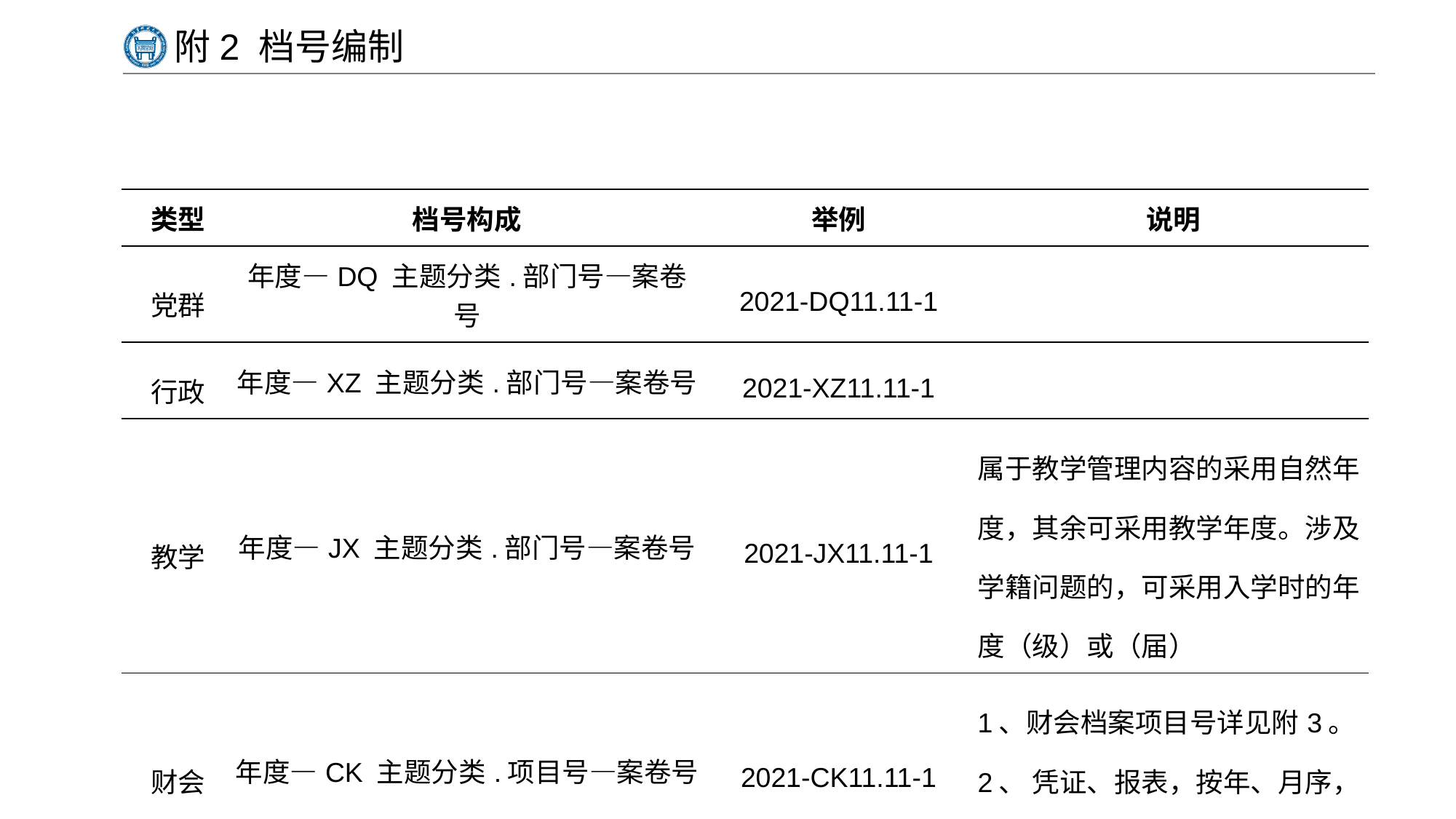

# 附2 档号编制

| 类型 | 档号构成 | 举例 | 说明 |
| --- | --- | --- | --- |
| 党群 | 年度—DQ 主题分类.部门号—案卷号 | 2021-DQ11.11-1 |  |
| 行政 | 年度—XZ 主题分类.部门号—案卷号 | 2021-XZ11.11-1 |  |
| 教学 | 年度—JX 主题分类.部门号—案卷号 | 2021-JX11.11-1 | 属于教学管理内容的采用自然年度，其余可采用教学年度。涉及学籍问题的，可采用入学时的年度（级）或（届） |
| 财会 | 年度—CK 主题分类.项目号—案卷号 | 2021-CK11.11-1 | 1、财会档案项目号详见附3。 2、 凭证、报表，按年、月序，帐薄按总帐、分类帐，明细序。 |